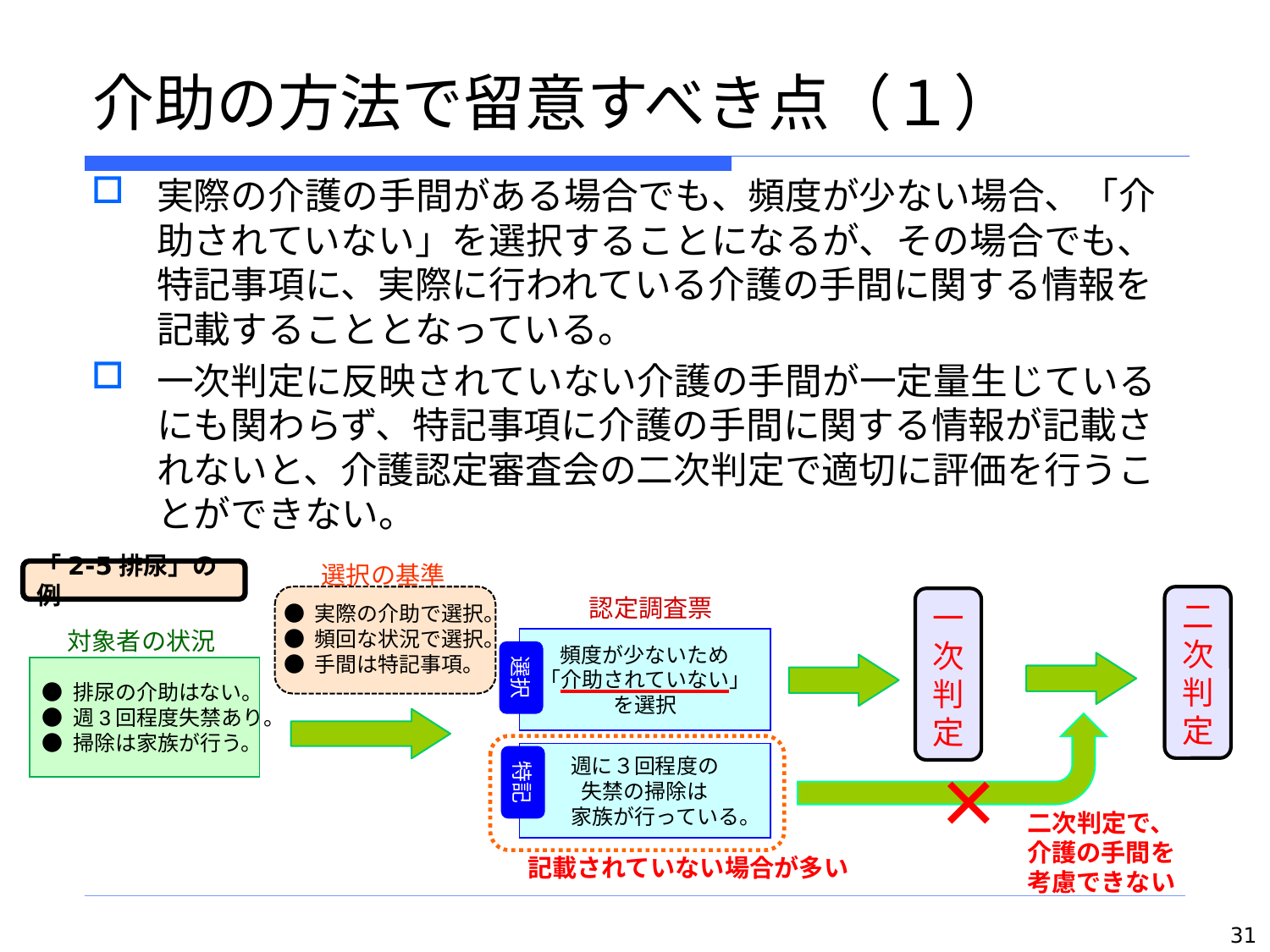

# 介助の方法で留意すべき点（１）
実際の介護の手間がある場合でも、頻度が少ない場合、「介助されていない」を選択することになるが、その場合でも、特記事項に、実際に行われている介護の手間に関する情報を記載することとなっている。
一次判定に反映されていない介護の手間が一定量生じているにも関わらず、特記事項に介護の手間に関する情報が記載されないと、介護認定審査会の二次判定で適切に評価を行うことができない。
「2-5排尿」の例
選択の基準

二次判定
認定調査票
一次判定
● 実際の介助で選択。
● 頻回な状況で選択。
● 手間は特記事項。

対象者の状況
頻度が少ないため
「介助されていない」
を選択
選択

● 排尿の介助はない。
● 週3回程度失禁あり。
● 掃除は家族が行う。

週に３回程度の
失禁の掃除は
　　家族が行っている。
特記
×
二次判定で、
介護の手間を考慮できない
記載されていない場合が多い
31